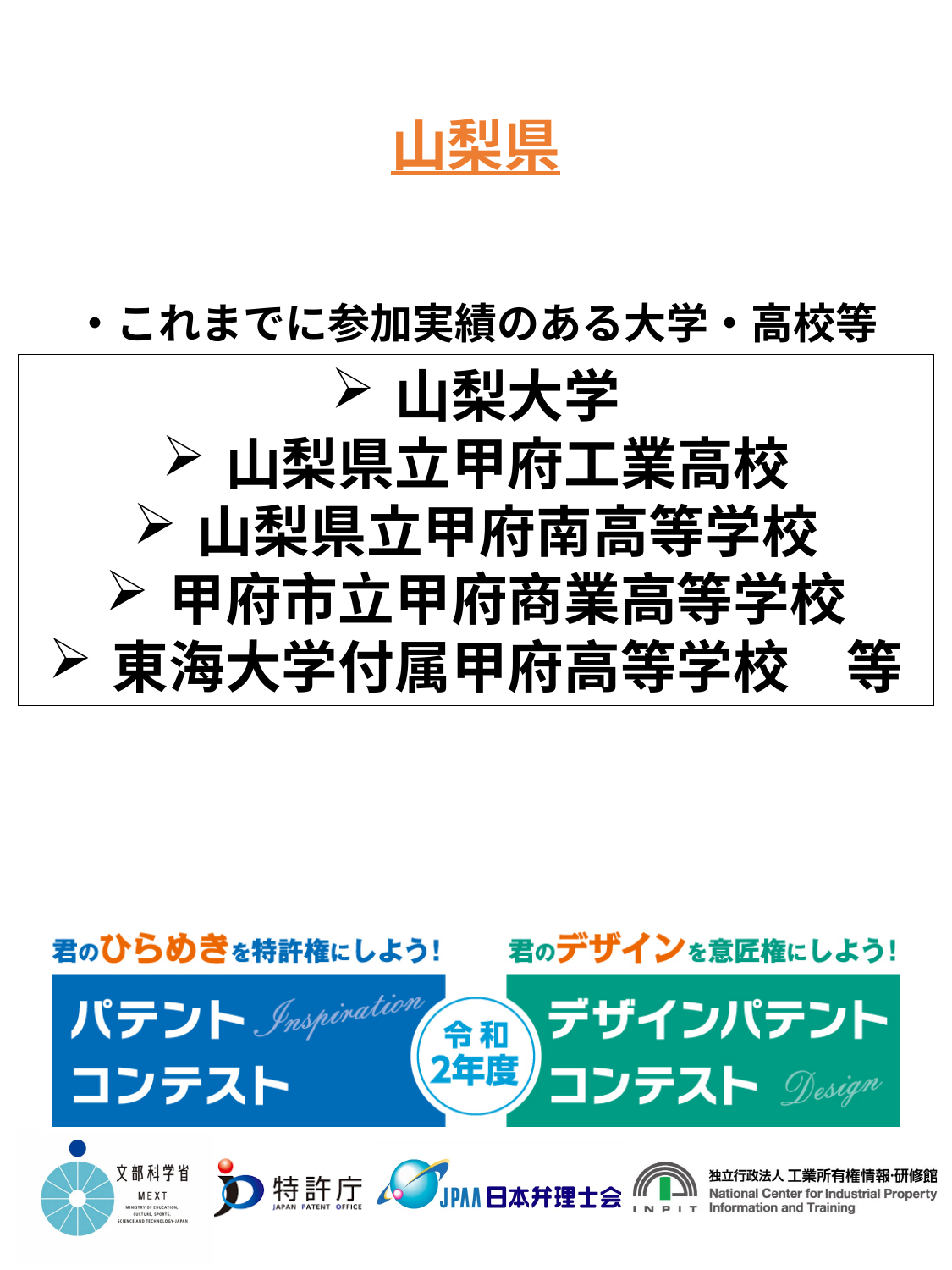

山梨県
・これまでに参加実績のある大学・高校等
山梨大学
山梨県立甲府工業高校
山梨県立甲府南高等学校
甲府市立甲府商業高等学校
東海大学付属甲府高等学校　等